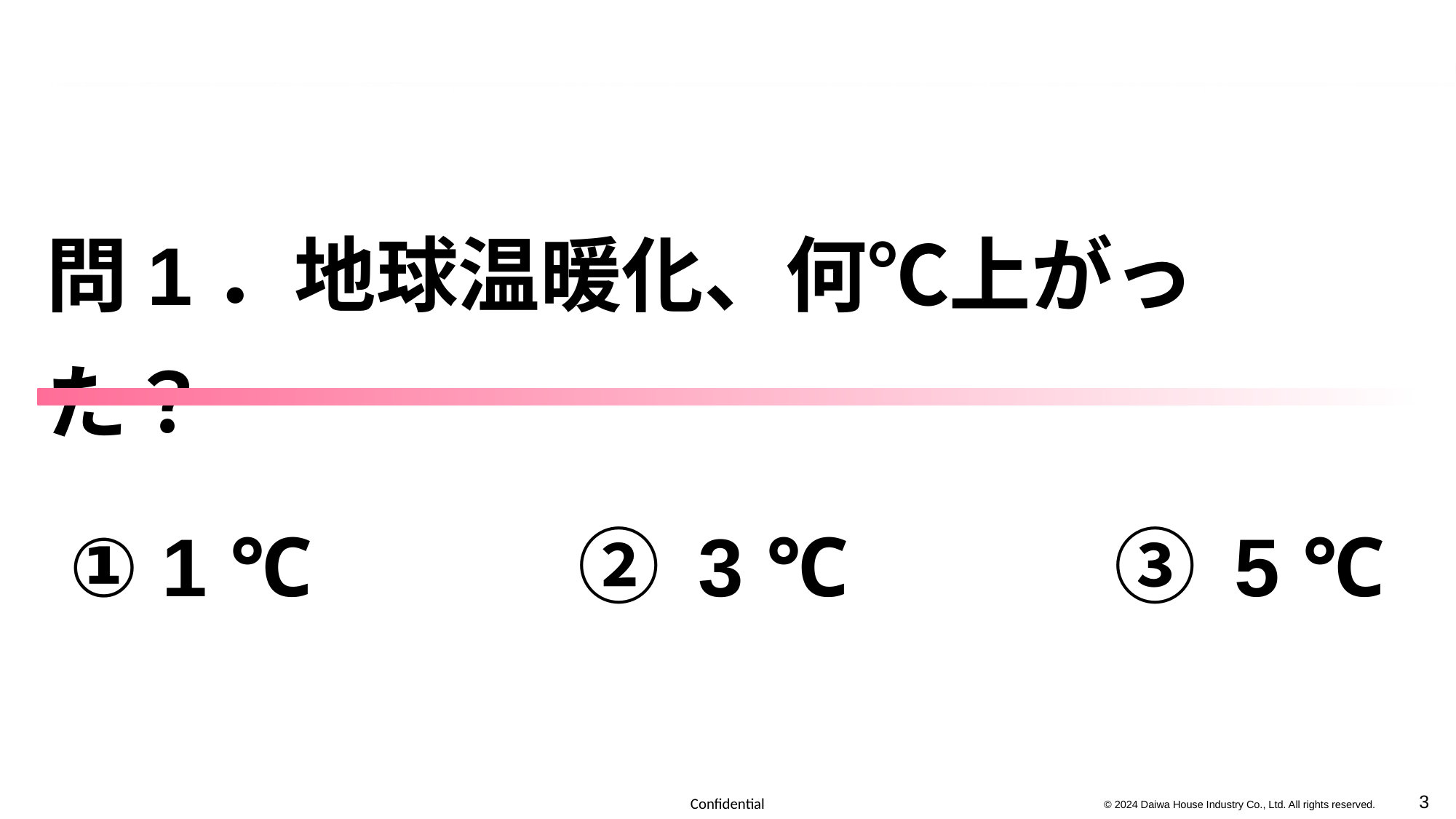

問1．地球温暖化、何℃上がった？

① 1 ℃　　　② 3 ℃　　　③ 5 ℃
© 2024 Daiwa House Industry Co., Ltd. All rights reserved.
3